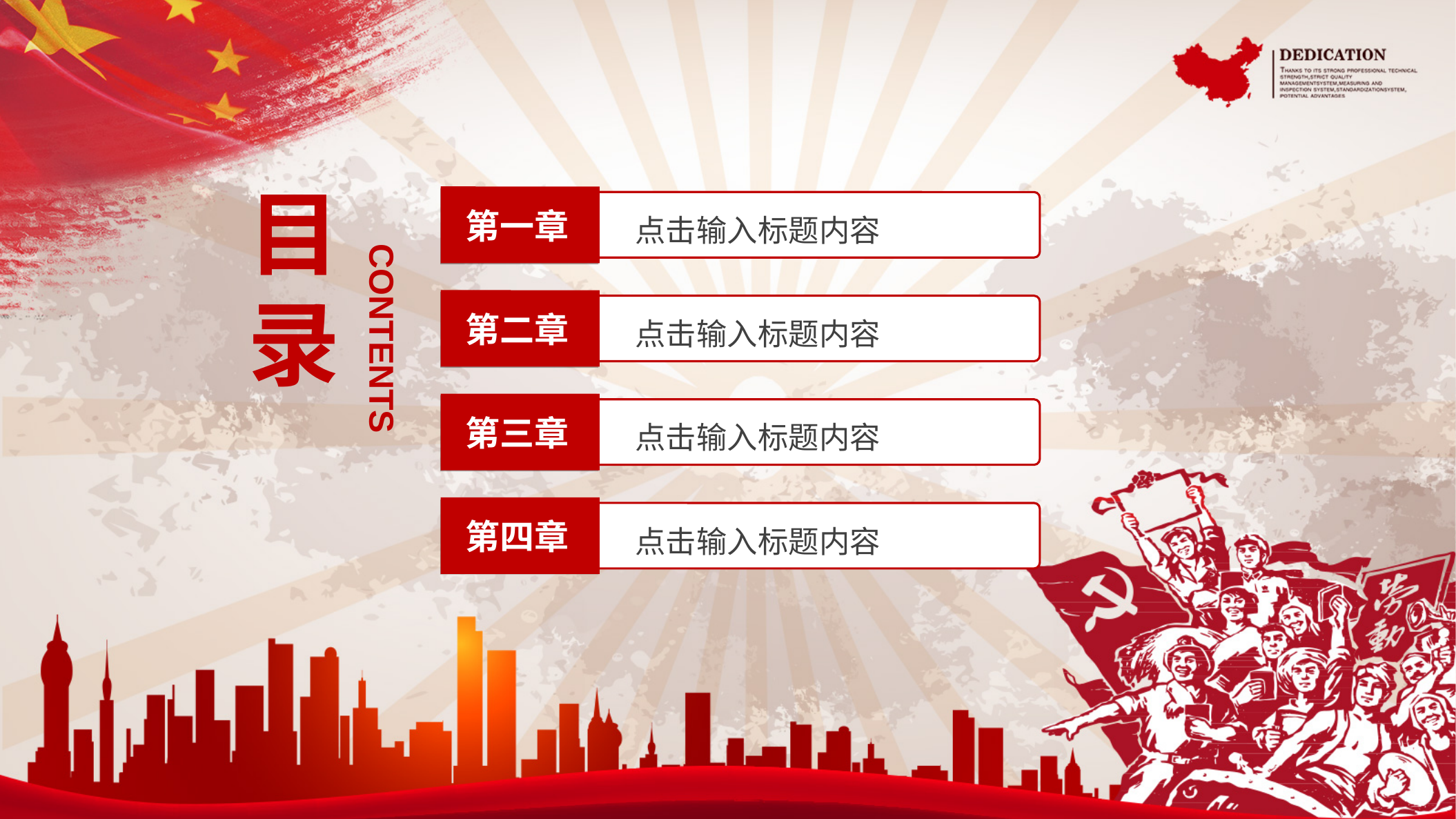

目
录
CONTENTS

点击输入标题内容
第一章

点击输入标题内容
第二章

点击输入标题内容
第三章

点击输入标题内容
第四章